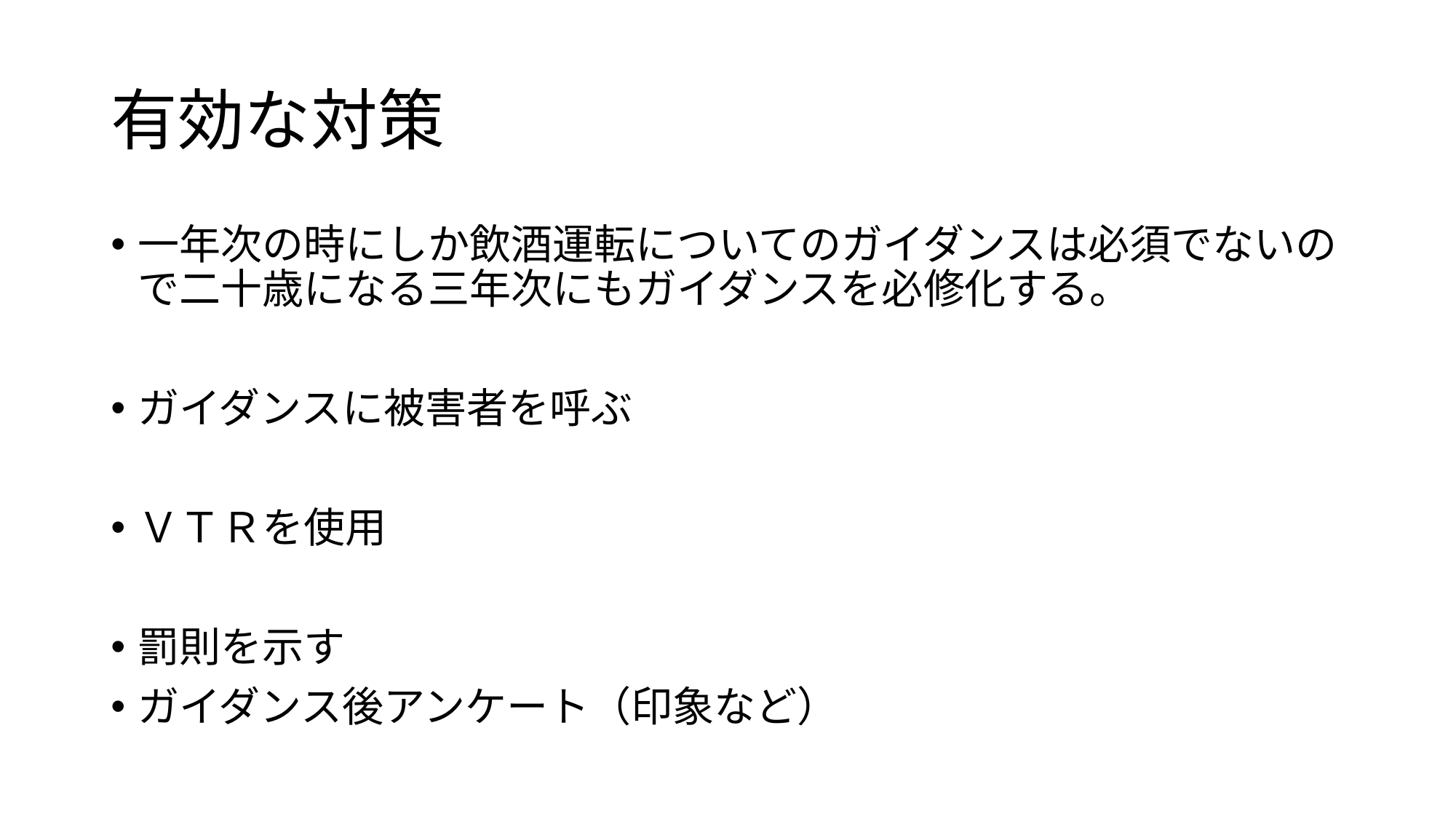

# 有効な対策
一年次の時にしか飲酒運転についてのガイダンスは必須でないので二十歳になる三年次にもガイダンスを必修化する。

ガイダンスに被害者を呼ぶ

ＶＴＲを使用

罰則を示す
ガイダンス後アンケート（印象など）